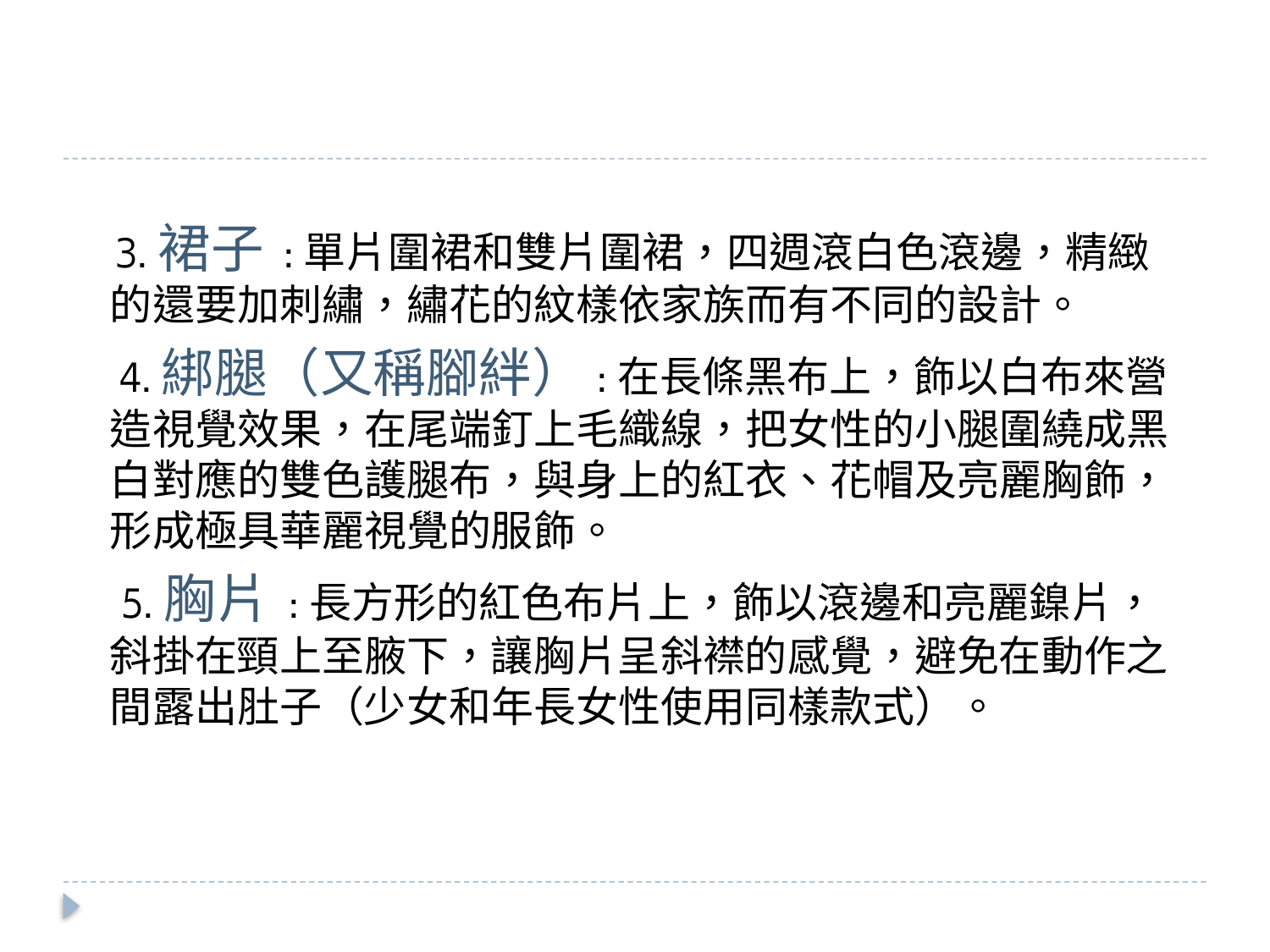

3.裙子 :單片圍裙和雙片圍裙，四週滾白色滾邊，精緻的還要加刺繡，繡花的紋樣依家族而有不同的設計。
   4.綁腿（又稱腳絆）:在長條黑布上，飾以白布來營造視覺效果，在尾端釘上毛織線，把女性的小腿圍繞成黑白對應的雙色護腿布，與身上的紅衣、花帽及亮麗胸飾，形成極具華麗視覺的服飾。
    5.胸片 :長方形的紅色布片上，飾以滾邊和亮麗鎳片，斜掛在頸上至腋下，讓胸片呈斜襟的感覺，避免在動作之間露出肚子（少女和年長女性使用同樣款式）。